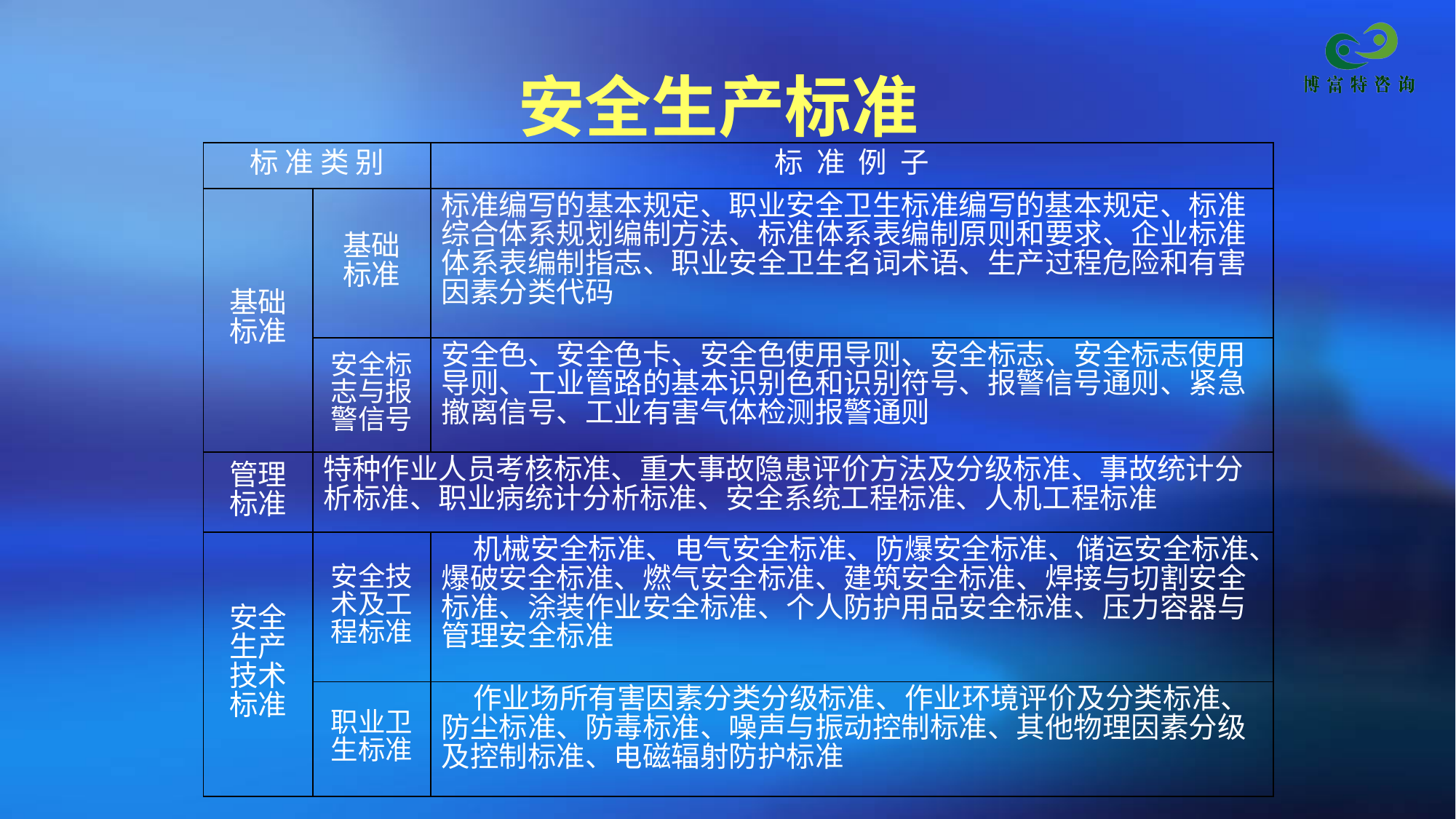

# 安全生产标准
| 标 准 类 别 |  | 标 准 例 子 |
| --- | --- | --- |
| 基础 标准 | 基础 标准 | 标准编写的基本规定、职业安全卫生标准编写的基本规定、标准综合体系规划编制方法、标准体系表编制原则和要求、企业标准体系表编制指志、职业安全卫生名词术语、生产过程危险和有害因素分类代码 |
|  | 安全标志与报警信号 | 安全色、安全色卡、安全色使用导则、安全标志、安全标志使用导则、工业管路的基本识别色和识别符号、报警信号通则、紧急撤离信号、工业有害气体检测报警通则 |
| 管理 标准 | 特种作业人员考核标准、重大事故隐患评价方法及分级标准、事故统计分析标准、职业病统计分析标准、安全系统工程标准、人机工程标准 |  |
| 安全 生产 技术 标准 | 安全技术及工程标准 | 机械安全标准、电气安全标准、防爆安全标准、储运安全标准、爆破安全标准、燃气安全标准、建筑安全标准、焊接与切割安全标准、涂装作业安全标准、个人防护用品安全标准、压力容器与管理安全标准 |
|  | 职业卫生标准 | 作业场所有害因素分类分级标准、作业环境评价及分类标准、防尘标准、防毒标准、噪声与振动控制标准、其他物理因素分级及控制标准、电磁辐射防护标准 |